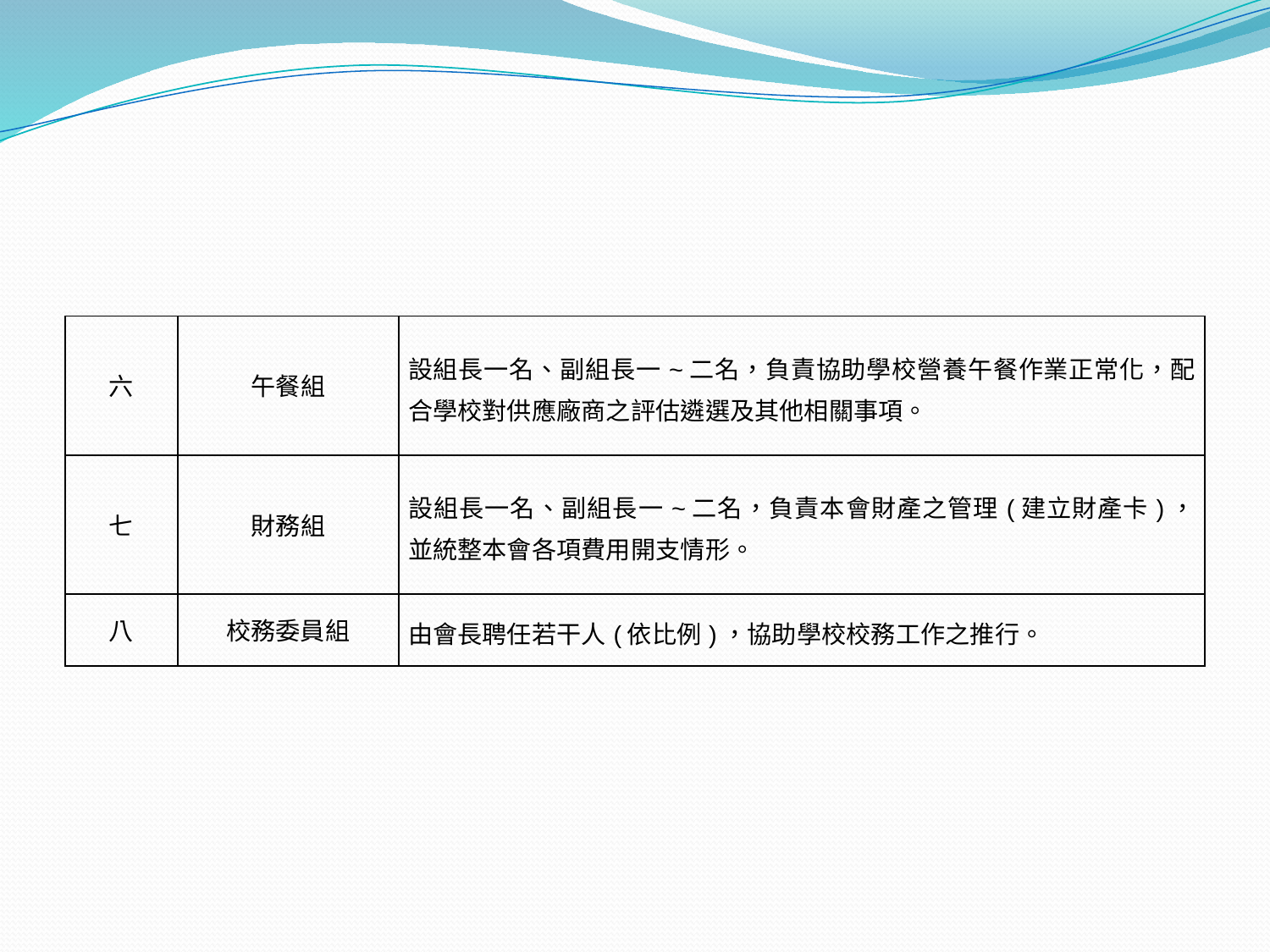

#
| 六 | 午餐組 | 設組長一名、副組長一~二名，負責協助學校營養午餐作業正常化，配合學校對供應廠商之評估遴選及其他相關事項。 |
| --- | --- | --- |
| 七 | 財務組 | 設組長一名、副組長一~二名，負責本會財產之管理(建立財產卡)，並統整本會各項費用開支情形。 |
| 八 | 校務委員組 | 由會長聘任若干人(依比例)，協助學校校務工作之推行。 |